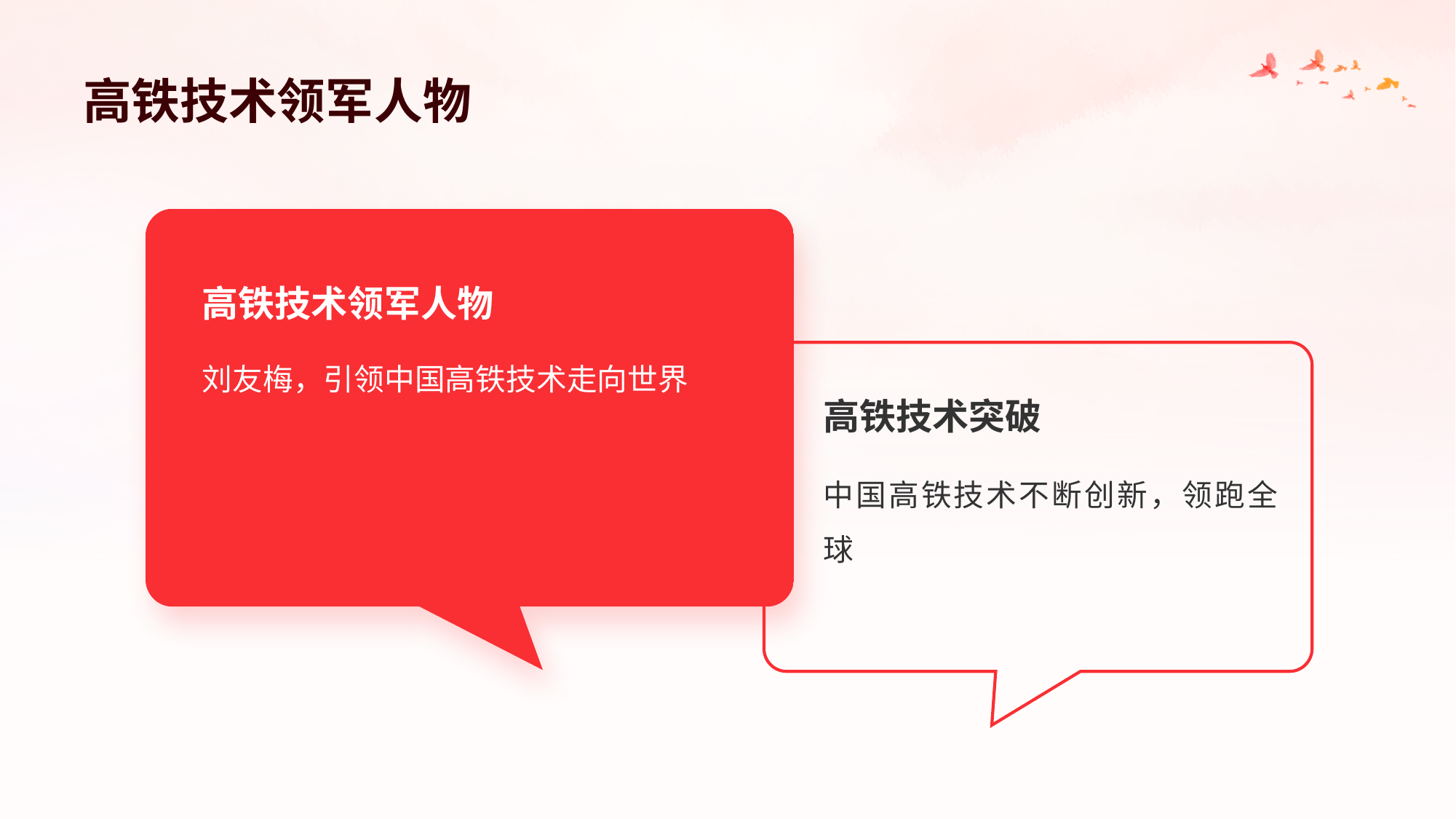

# 高铁技术领军人物

高铁技术领军人物
刘友梅，引领中国高铁技术走向世界

高铁技术突破
中国高铁技术不断创新，领跑全球